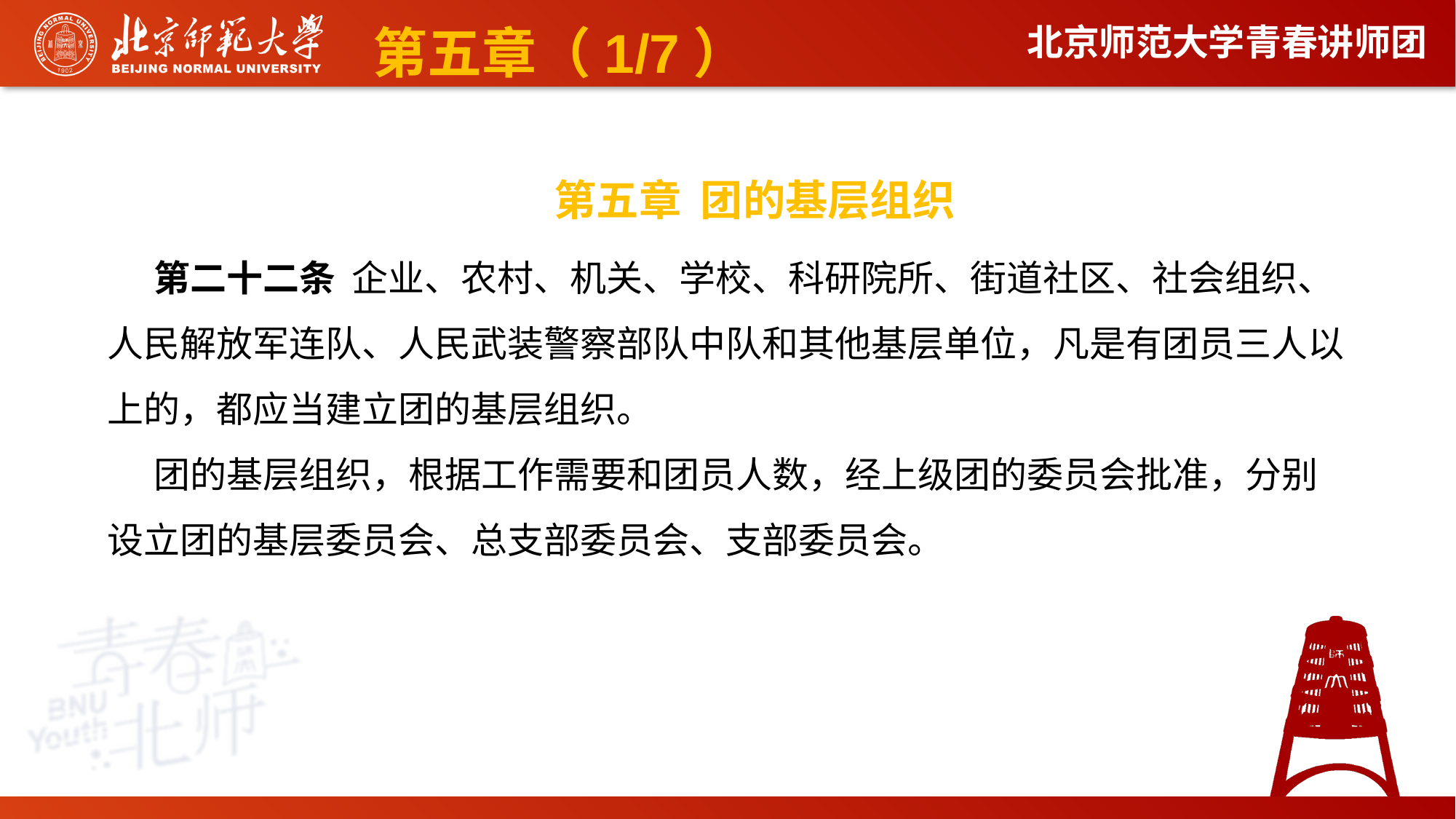

第五章（1/7）

第五章  团的基层组织
第二十二条  企业、农村、机关、学校、科研院所、街道社区、社会组织、人民解放军连队、人民武装警察部队中队和其他基层单位，凡是有团员三人以上的，都应当建立团的基层组织。
团的基层组织，根据工作需要和团员人数，经上级团的委员会批准，分别设立团的基层委员会、总支部委员会、支部委员会。